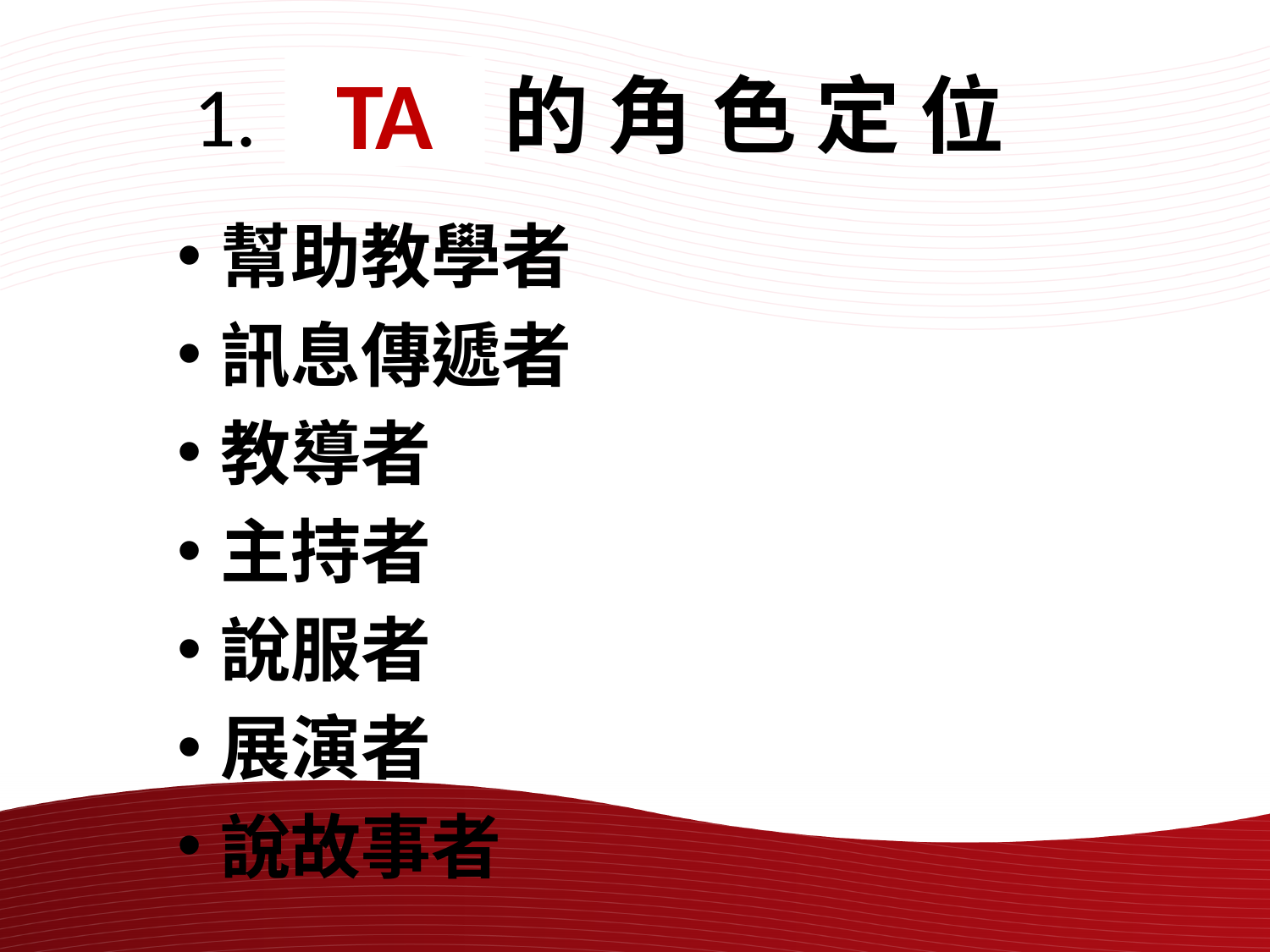

#
1. 老 師 的 角 色 定 位
TA
幫助教學者
訊息傳遞者
教導者
主持者
說服者
展演者
說故事者